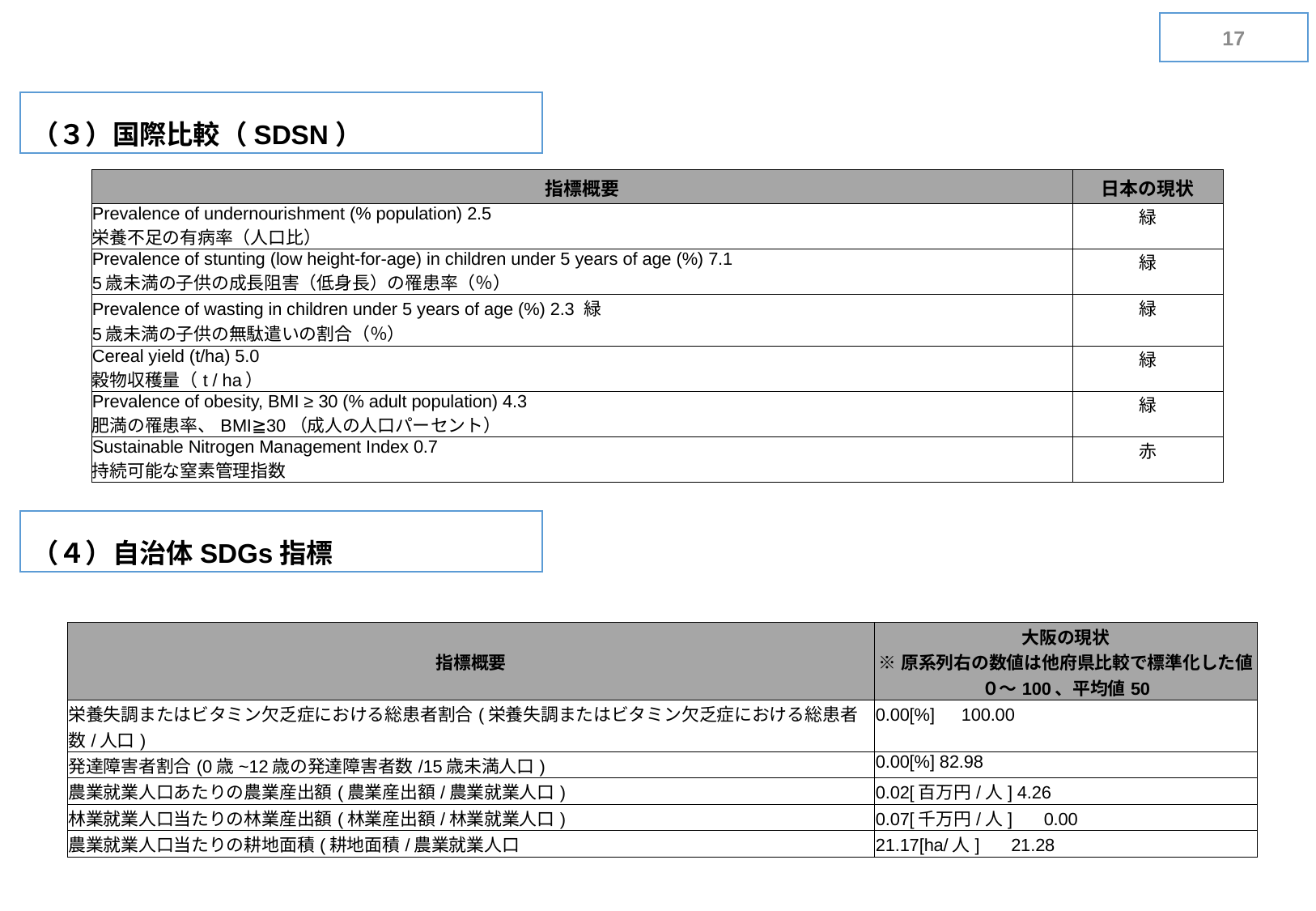

17
（３）国際比較（SDSN）
| 指標概要 | 日本の現状 |
| --- | --- |
| Prevalence of undernourishment (% population) 2.5 栄養不足の有病率（人口比） | 緑 |
| Prevalence of stunting (low height-for-age) in children under 5 years of age (%) 7.1 5歳未満の子供の成長阻害（低身長）の罹患率（％） | 緑 |
| Prevalence of wasting in children under 5 years of age (%) 2.3 緑 5歳未満の子供の無駄遣いの割合（％） | 緑 |
| Cereal yield (t/ha) 5.0 穀物収穫量（t / ha） | 緑 |
| Prevalence of obesity, BMI ≥ 30 (% adult population) 4.3 肥満の罹患率、BMI≧30（成人の人口パーセント） | 緑 |
| Sustainable Nitrogen Management Index 0.7 持続可能な窒素管理指数 | 赤 |
（４）自治体SDGs指標
| 指標概要 | 大阪の現状 ※原系列右の数値は他府県比較で標準化した値 ０～100、平均値50 |
| --- | --- |
| 栄養失調またはビタミン⽋乏症における総患者割合(栄養失調またはビタミン⽋乏症における総患者数/⼈⼝) | 0.00[%]　100.00 |
| 発達障害者割合(0歳~12歳の発達障害者数/15歳未満⼈⼝) | 0.00[%] 82.98 |
| 農業就業⼈⼝あたりの農業産出額(農業産出額/農業就業⼈⼝) | 0.02[百万円/⼈] 4.26 |
| 林業就業⼈⼝当たりの林業産出額(林業産出額/林業就業⼈⼝) | 0.07[千万円/⼈] 　0.00 |
| 農業就業⼈⼝当たりの耕地⾯積(耕地⾯積/農業就業⼈⼝ | 21.17[ha/⼈] 　21.28 |